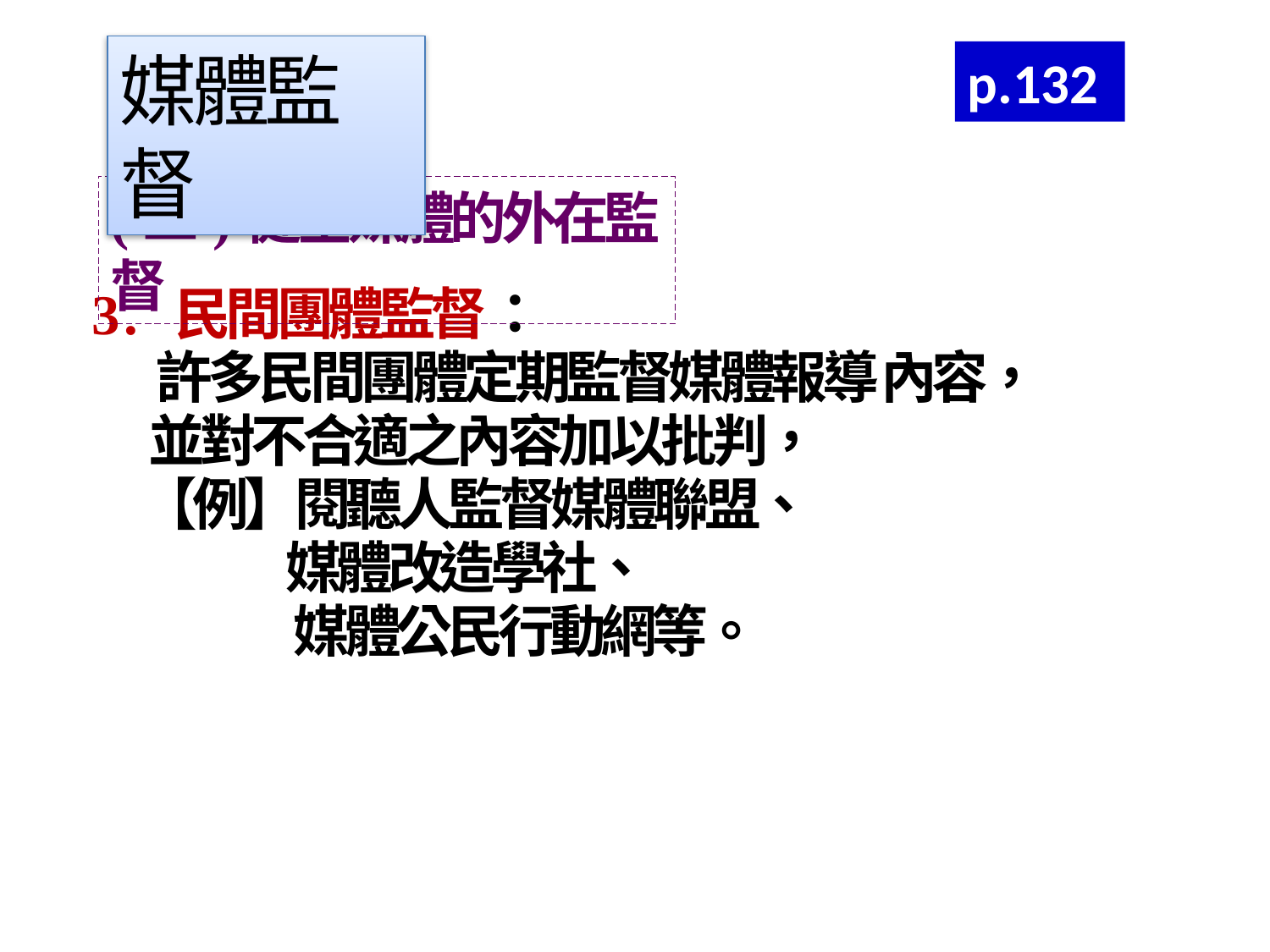

媒體監督
p.132
(二)健全媒體的外在監督
3 .  民間團體監督：
      許多民間團體定期監督媒體報導 內容，
     並對不合適之內容加以批判，
    【例】閱聽人監督媒體聯盟、
                       媒體改造學社、
                        媒體公民行動網等。